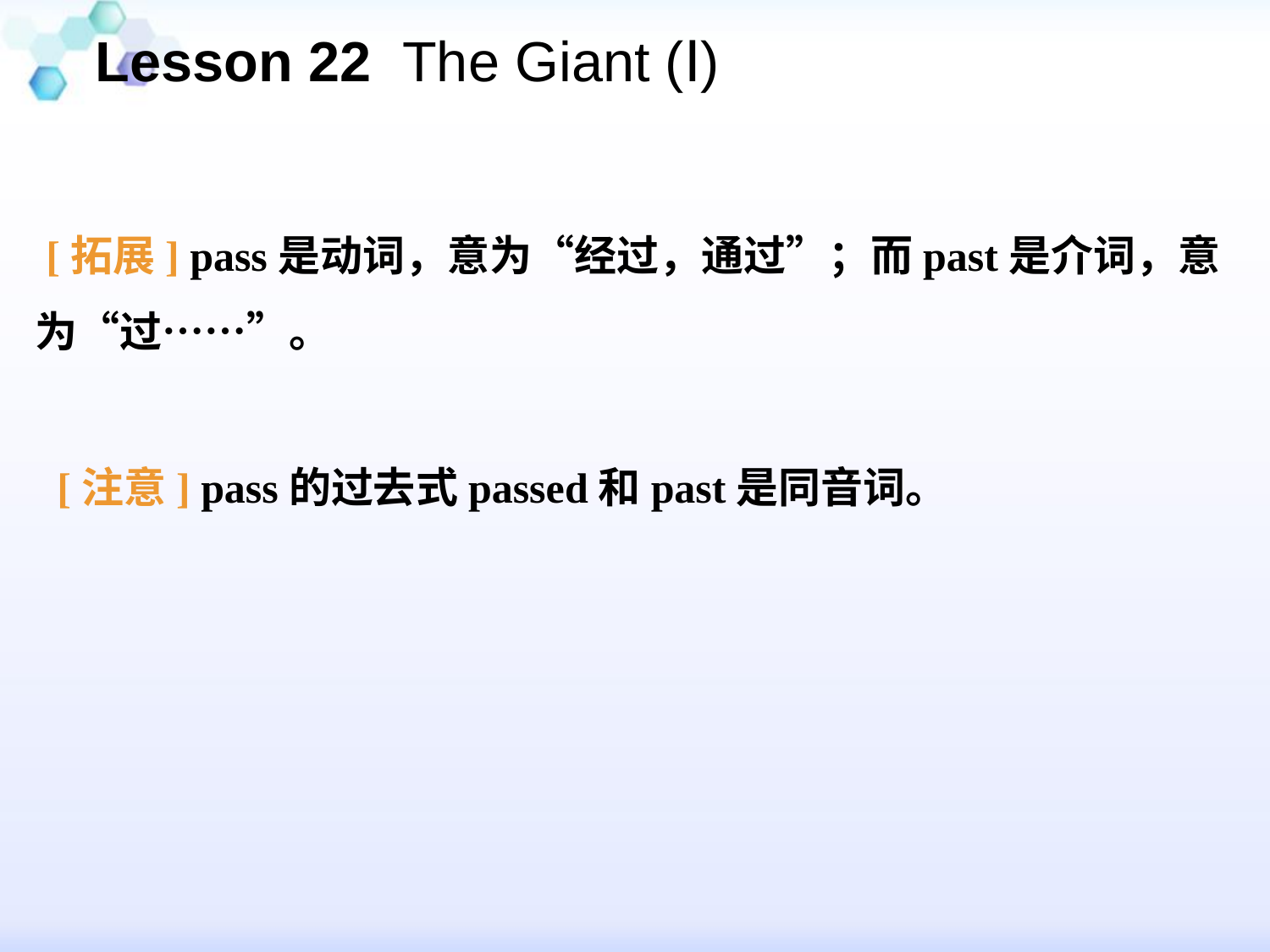

Lesson 22  The Giant (Ⅰ)
#
 [拓展] pass是动词，意为“经过，通过”；而past是介词，意为“过……”。
 [注意] pass的过去式passed和past是同音词。